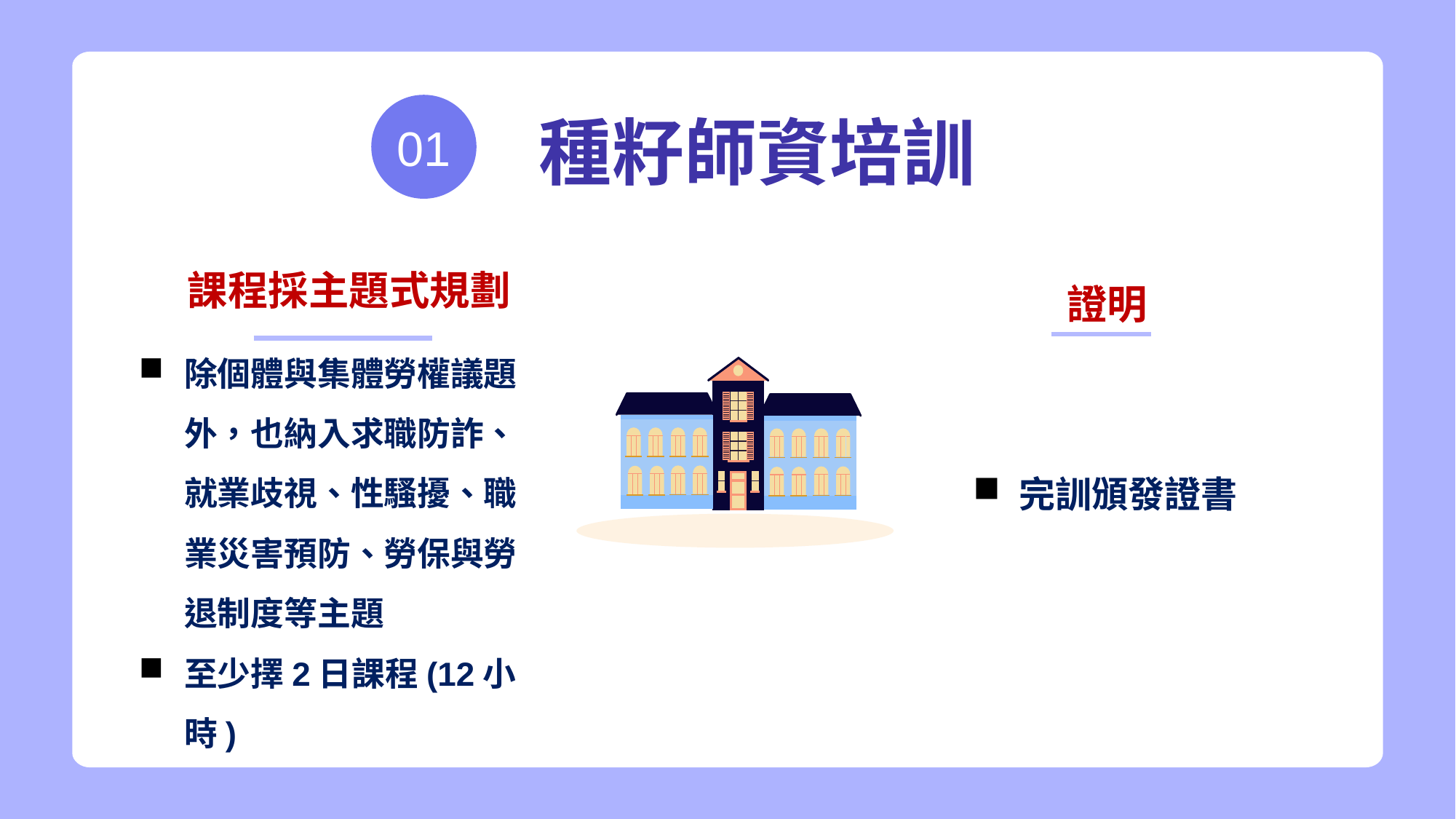

# 種籽師資培訓
01
課程採主題式規劃
除個體與集體勞權議題外，也納入求職防詐、就業歧視、性騷擾、職業災害預防、勞保與勞退制度等主題
至少擇2日課程(12小時)
證明
完訓頒發證書